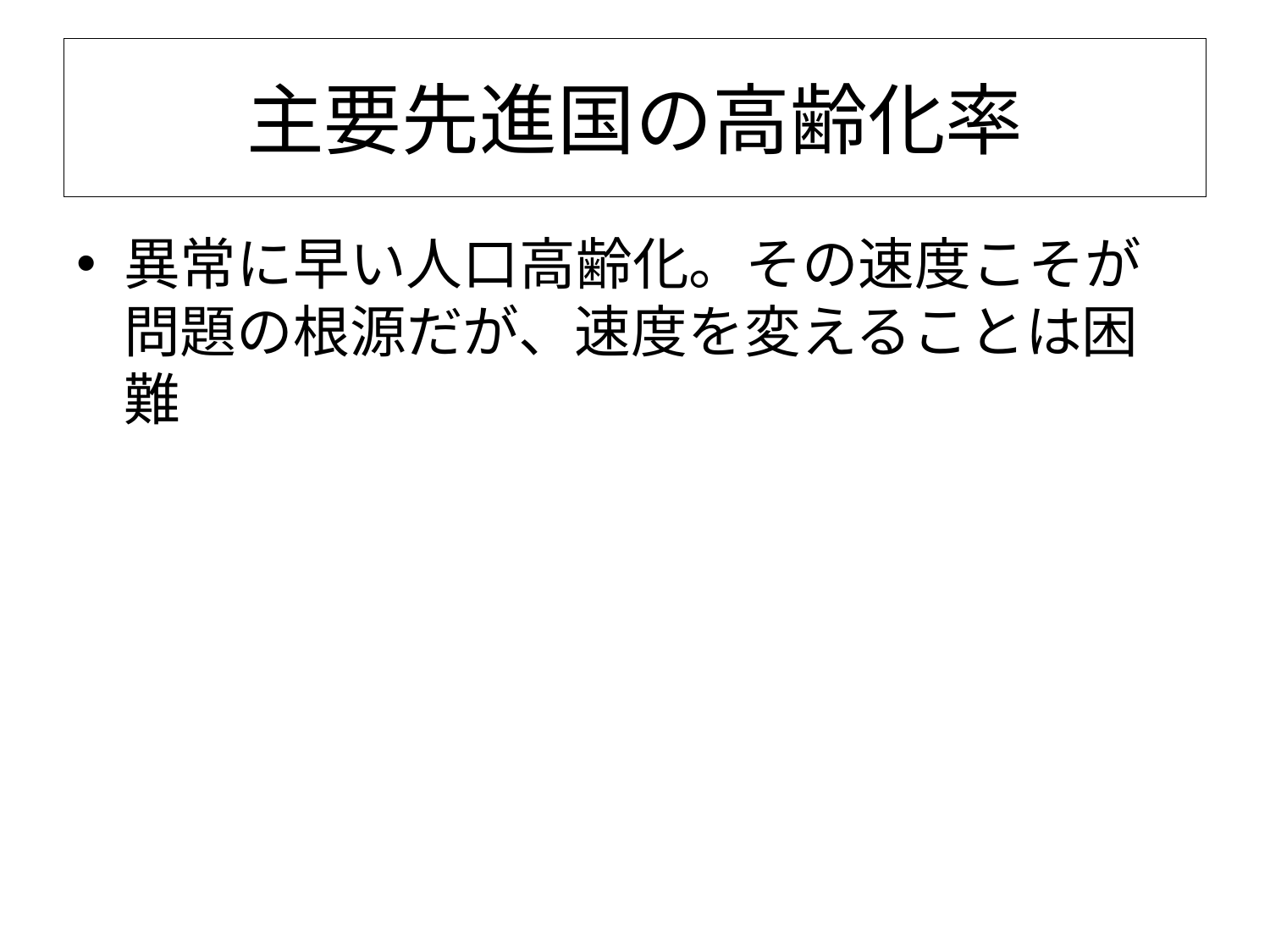

# 主要先進国の高齢化率
異常に早い人口高齢化。その速度こそが問題の根源だが、速度を変えることは困難